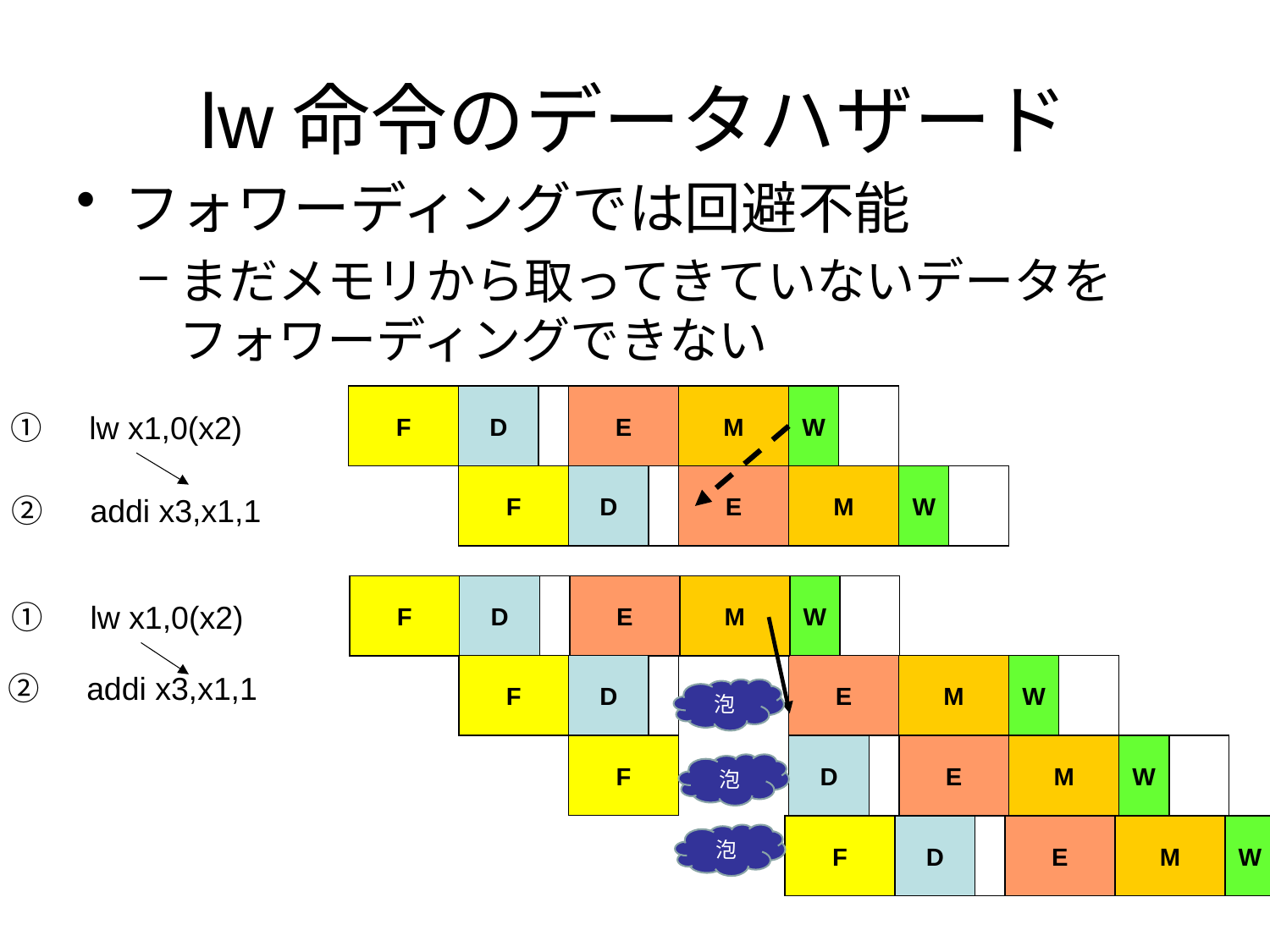

# lw命令のデータハザード
フォワーディングでは回避不能
まだメモリから取ってきていないデータをフォワーディングできない
F
D

E
M

W
①　lw x1,0(x2)
F
D

E
M

W
②　addi x3,x1,1
F
D

E
M

W
①　lw x1,0(x2)
F
D

E
M

W
②　addi x3,x1,1
泡
F
D

E
M

W
泡
F
D

E
M

W
泡